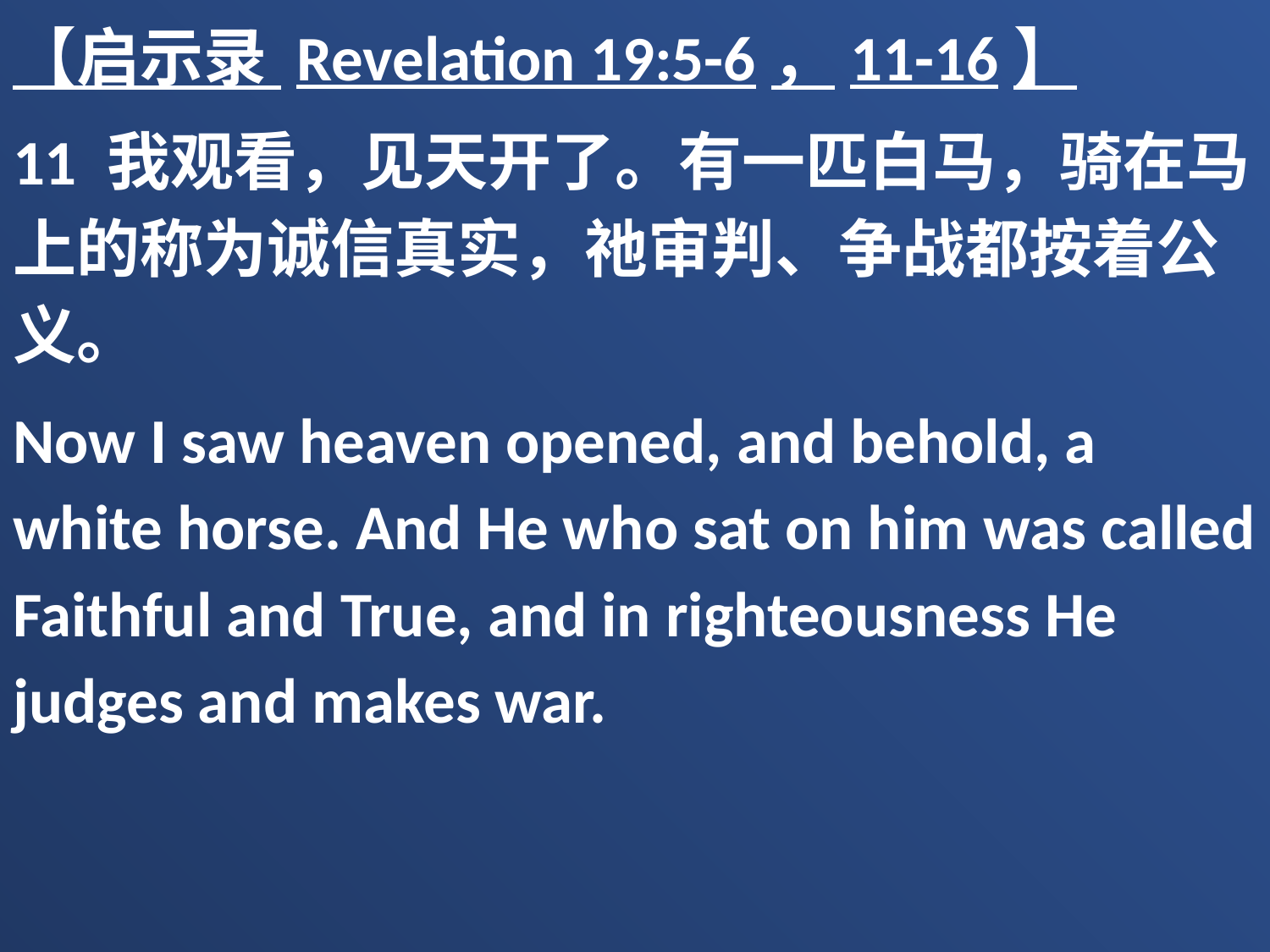

【启示录 Revelation 19:5-6，11-16】
11 我观看，见天开了。有一匹白马，骑在马上的称为诚信真实，祂审判、争战都按着公义。
Now I saw heaven opened, and behold, a white horse. And He who sat on him was called Faithful and True, and in righteousness He judges and makes war.